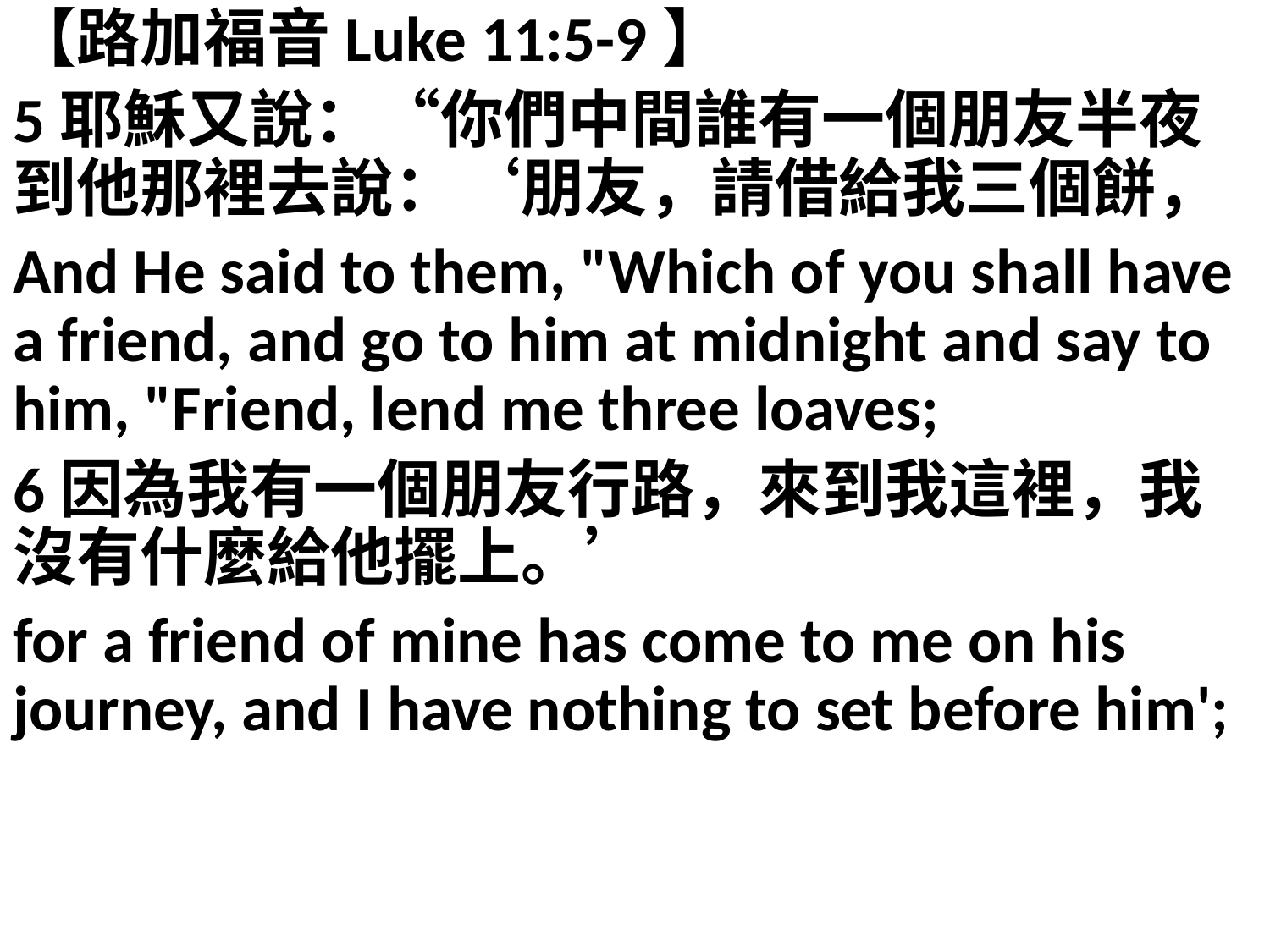

【路加福音Luke 11:5-9】
5耶穌又說：“你們中間誰有一個朋友半夜到他那裡去說：‘朋友，請借給我三個餅，
And He said to them, "Which of you shall have a friend, and go to him at midnight and say to him, "Friend, lend me three loaves;
6因為我有一個朋友行路，來到我這裡，我沒有什麼給他擺上。’
for a friend of mine has come to me on his journey, and I have nothing to set before him';